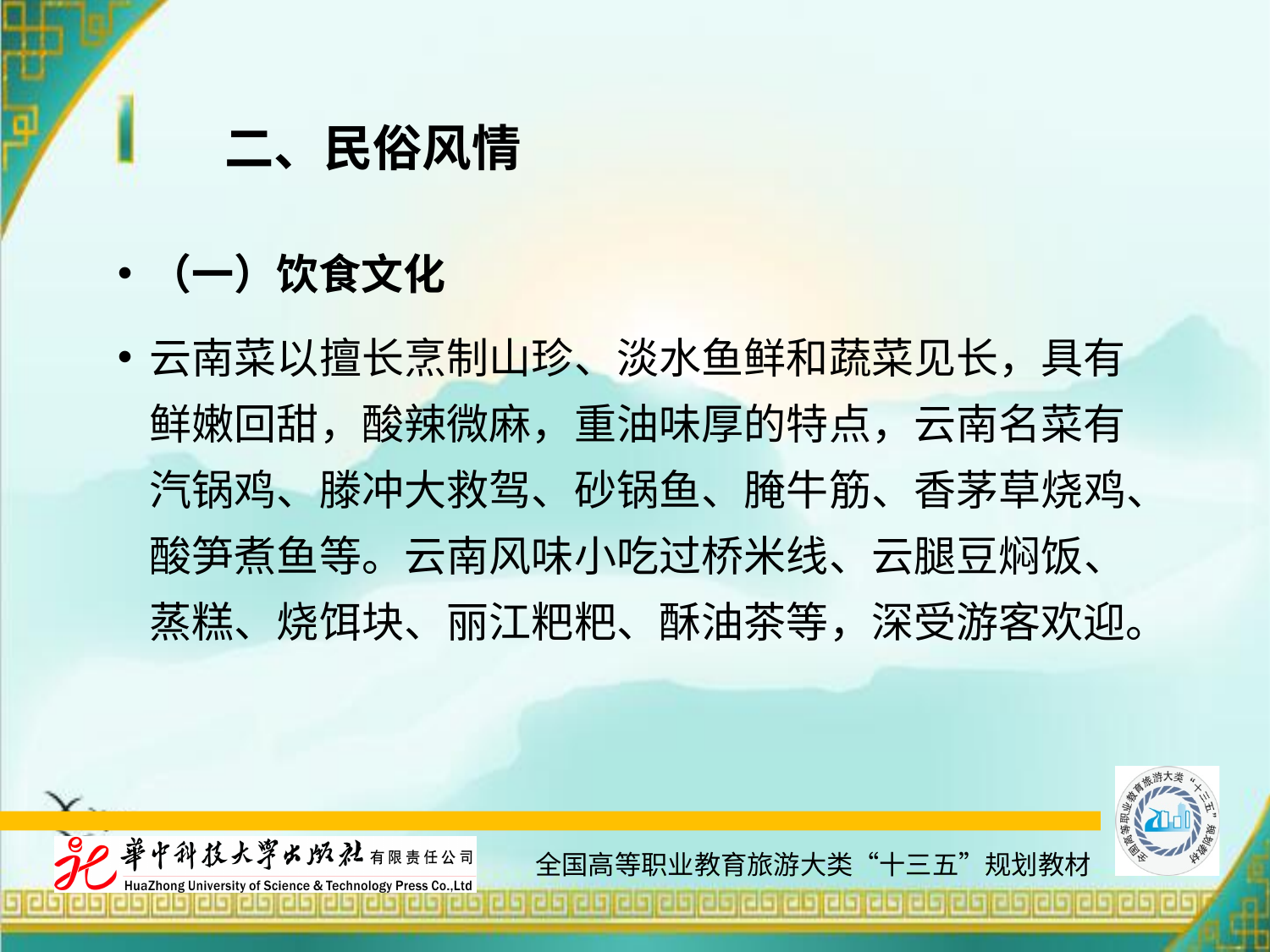

# 二、民俗风情
（一）饮食文化
云南菜以擅长烹制山珍、淡水鱼鲜和蔬菜见长，具有鲜嫩回甜，酸辣微麻，重油味厚的特点，云南名菜有汽锅鸡、滕冲大救驾、砂锅鱼、腌牛筋、香茅草烧鸡、酸笋煮鱼等。云南风味小吃过桥米线、云腿豆焖饭、蒸糕、烧饵块、丽江粑粑、酥油茶等，深受游客欢迎。